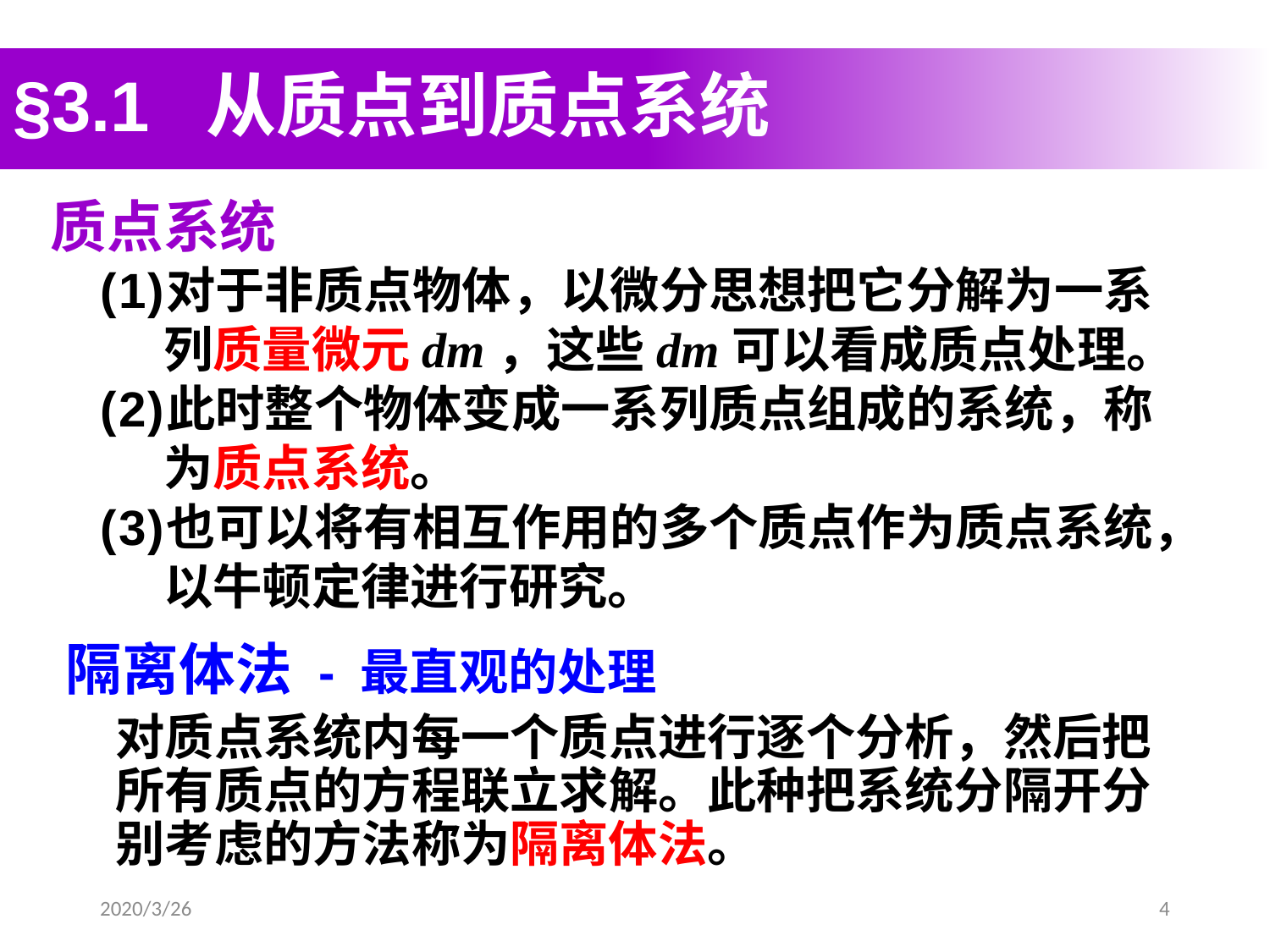

# §3.1  从质点到质点系统
质点系统
对于非质点物体，以微分思想把它分解为一系列质量微元dm，这些dm可以看成质点处理。
此时整个物体变成一系列质点组成的系统，称为质点系统。
也可以将有相互作用的多个质点作为质点系统，以牛顿定律进行研究。
隔离体法 - 最直观的处理
对质点系统内每一个质点进行逐个分析，然后把所有质点的方程联立求解。此种把系统分隔开分别考虑的方法称为隔离体法。
2020/3/26
4